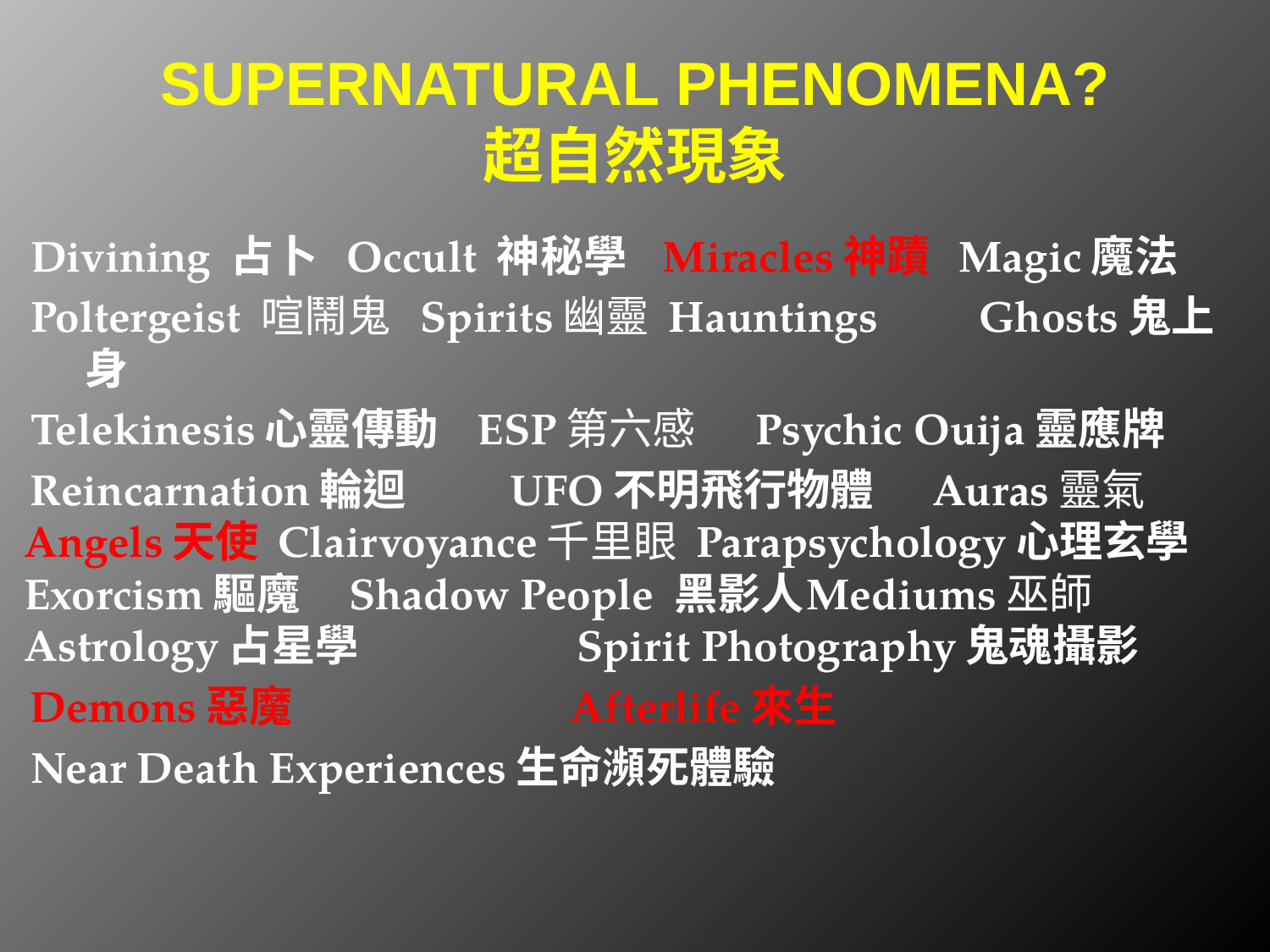

# SUPERNATURAL PHENOMENA? 超自然現象
Divining 占卜  Occult 神秘學	 Miracles神蹟  Magic魔法
Poltergeist 喧鬧鬼  Spirits幽靈 Hauntings	Ghosts鬼上身
Telekinesis心靈傳動   ESP第六感	Psychic Ouija靈應牌
Reincarnation輪迴	   UFO不明飛行物體     Auras靈氣          Angels天使 Clairvoyance千里眼 Parapsychology心理玄學Exorcism驅魔    Shadow People 黑影人	Mediums巫師 Astrology占星學                     Spirit Photography鬼魂攝影
Demons惡魔                           Afterlife來生
Near Death Experiences生命瀕死體驗